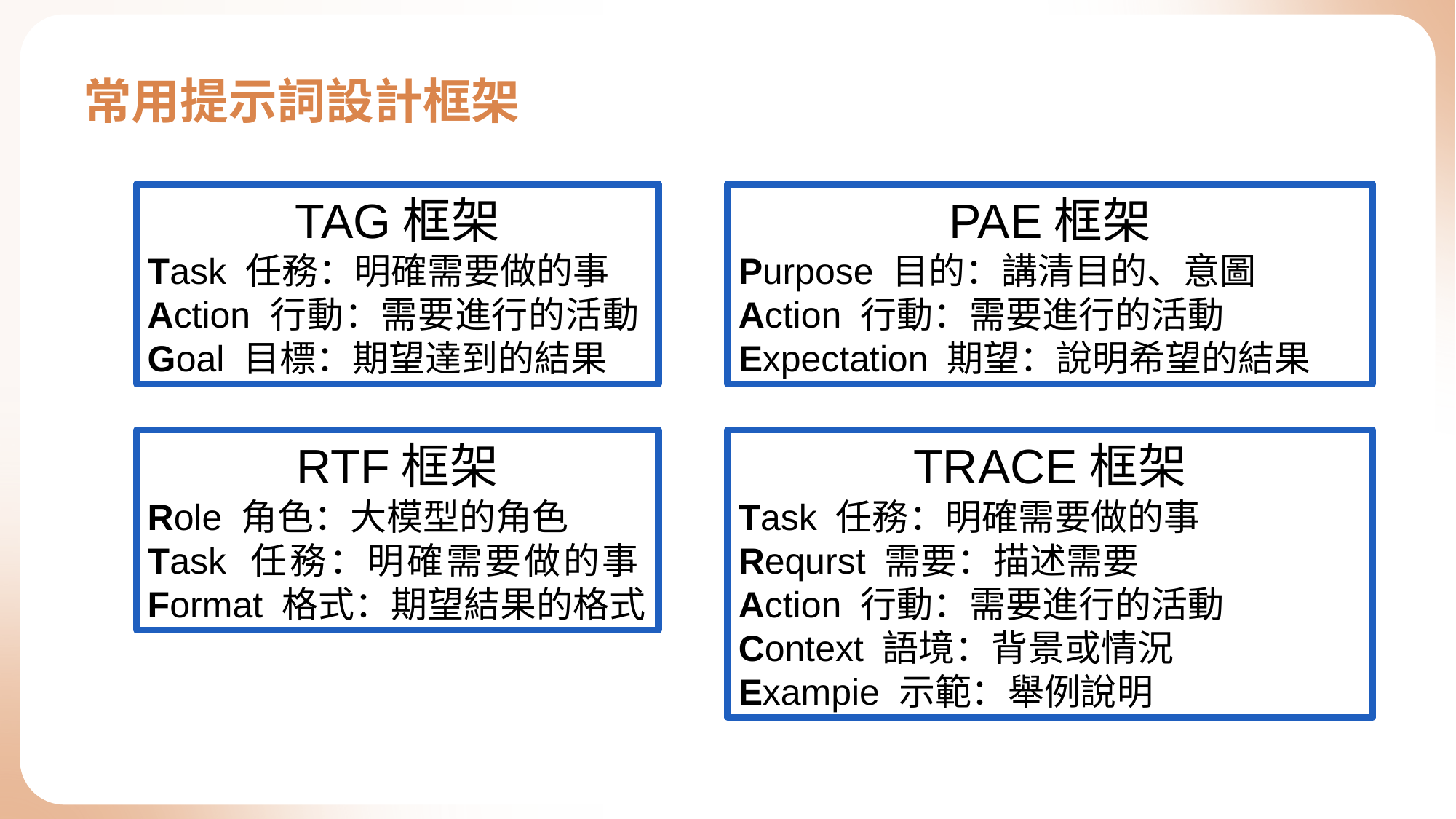

# 常用提示詞設計框架
TAG框架
Task 任務：明確需要做的事
Action 行動：需要進行的活動Goal 目標：期望達到的結果
PAE框架
Purpose 目的：講清目的、意圖
Action 行動：需要進行的活動
Expectation 期望：說明希望的結果
RTF框架
Role 角色：大模型的角色
Task 任務：明確需要做的事Format 格式：期望結果的格式
TRACE框架
Task 任務：明確需要做的事
Requrst 需要：描述需要
Action 行動：需要進行的活動
Context 語境：背景或情況
Exampie 示範：舉例說明